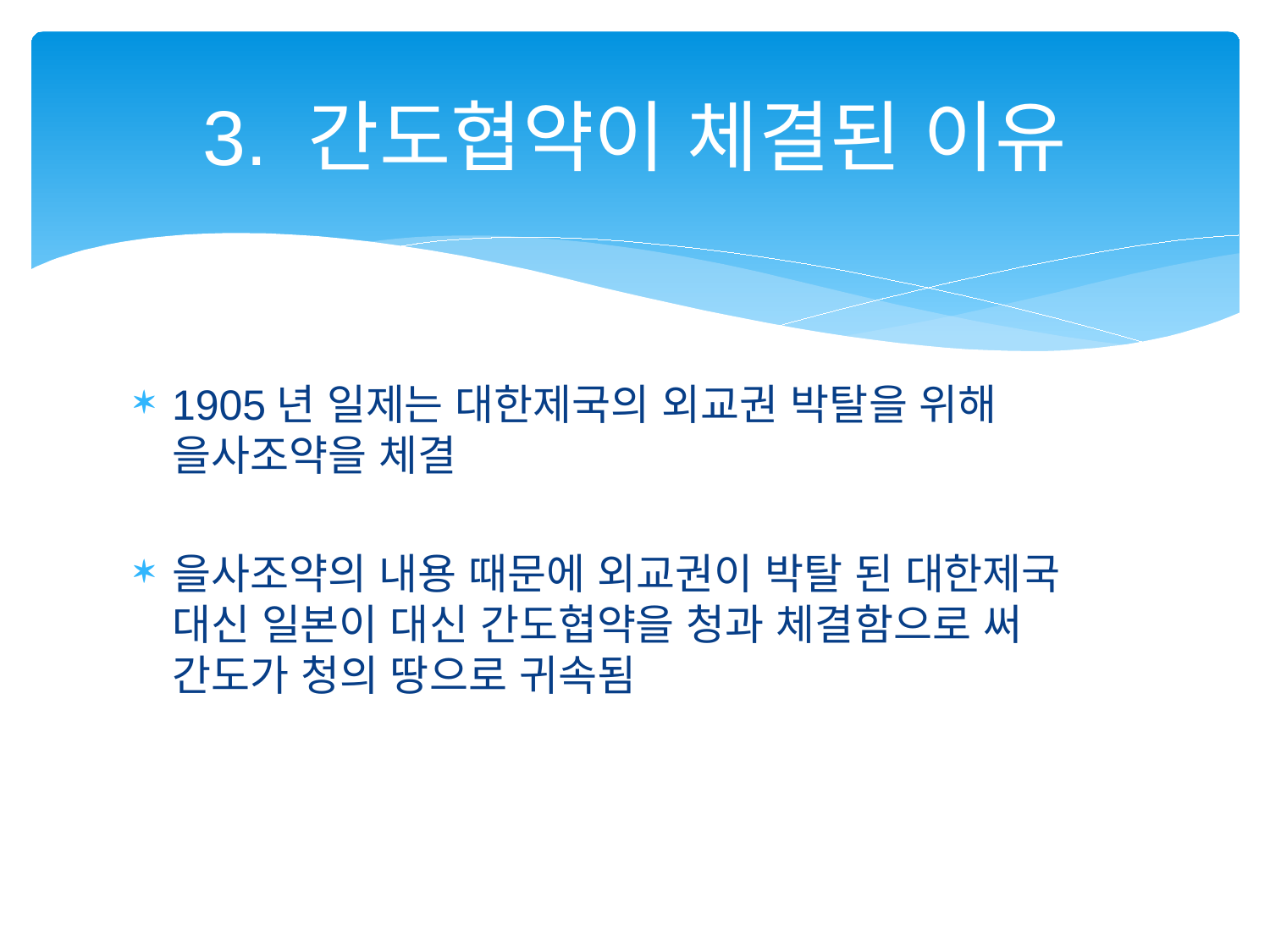

# 3. 간도협약이 체결된 이유
1905년 일제는 대한제국의 외교권 박탈을 위해 을사조약을 체결

을사조약의 내용 때문에 외교권이 박탈 된 대한제국 대신 일본이 대신 간도협약을 청과 체결함으로 써 간도가 청의 땅으로 귀속됨